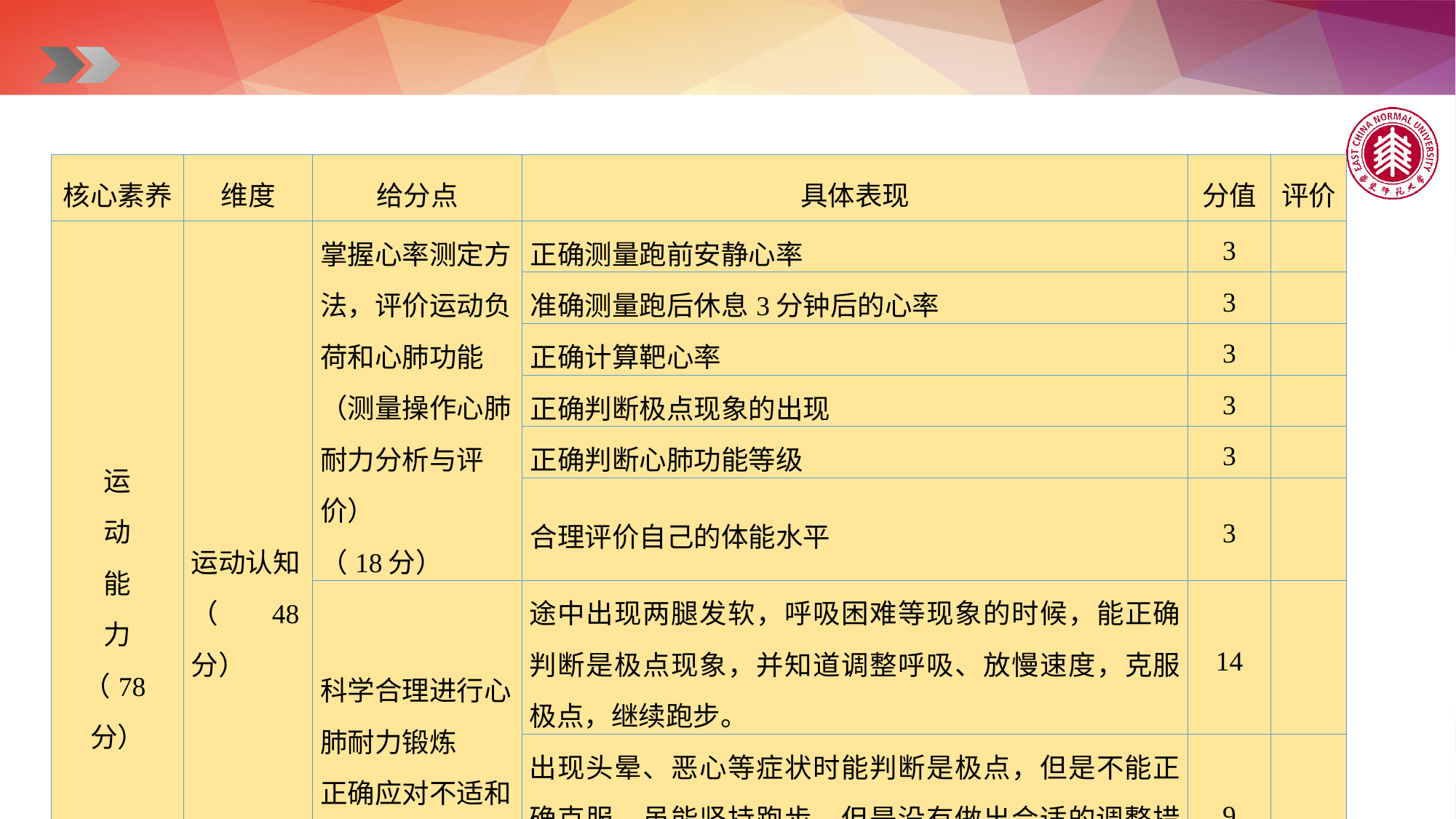

| 核心素养 | 维度 | 给分点 | 具体表现 | 分值 | 评价 |
| --- | --- | --- | --- | --- | --- |
| 运 动 能 力 （78分） | 运动认知 （48分） | 掌握心率测定方法，评价运动负荷和心肺功能（测量操作心肺耐力分析与评价） （18分） | 正确测量跑前安静心率 | 3 |  |
|  |  |  | 准确测量跑后休息3分钟后的心率 | 3 |  |
|  |  |  | 正确计算靶心率 | 3 |  |
|  |  |  | 正确判断极点现象的出现 | 3 |  |
|  |  |  | 正确判断心肺功能等级 | 3 |  |
|  |  |  | 合理评价自己的体能水平 | 3 |  |
|  |  | 科学合理进行心肺耐力锻炼 正确应对不适和极点的出现 （14分） | 途中出现两腿发软，呼吸困难等现象的时候，能正确判断是极点现象，并知道调整呼吸、放慢速度，克服极点，继续跑步。 | 14 |  |
|  |  |  | 出现头晕、恶心等症状时能判断是极点，但是不能正确克服，虽能坚持跑步，但是没有做出合适的调整措施。 | 9 |  |
|  |  |  | 途中出现两腿发软，呼吸困难等现象时，不能判断是极点，停止跑步。 | 3 |  |